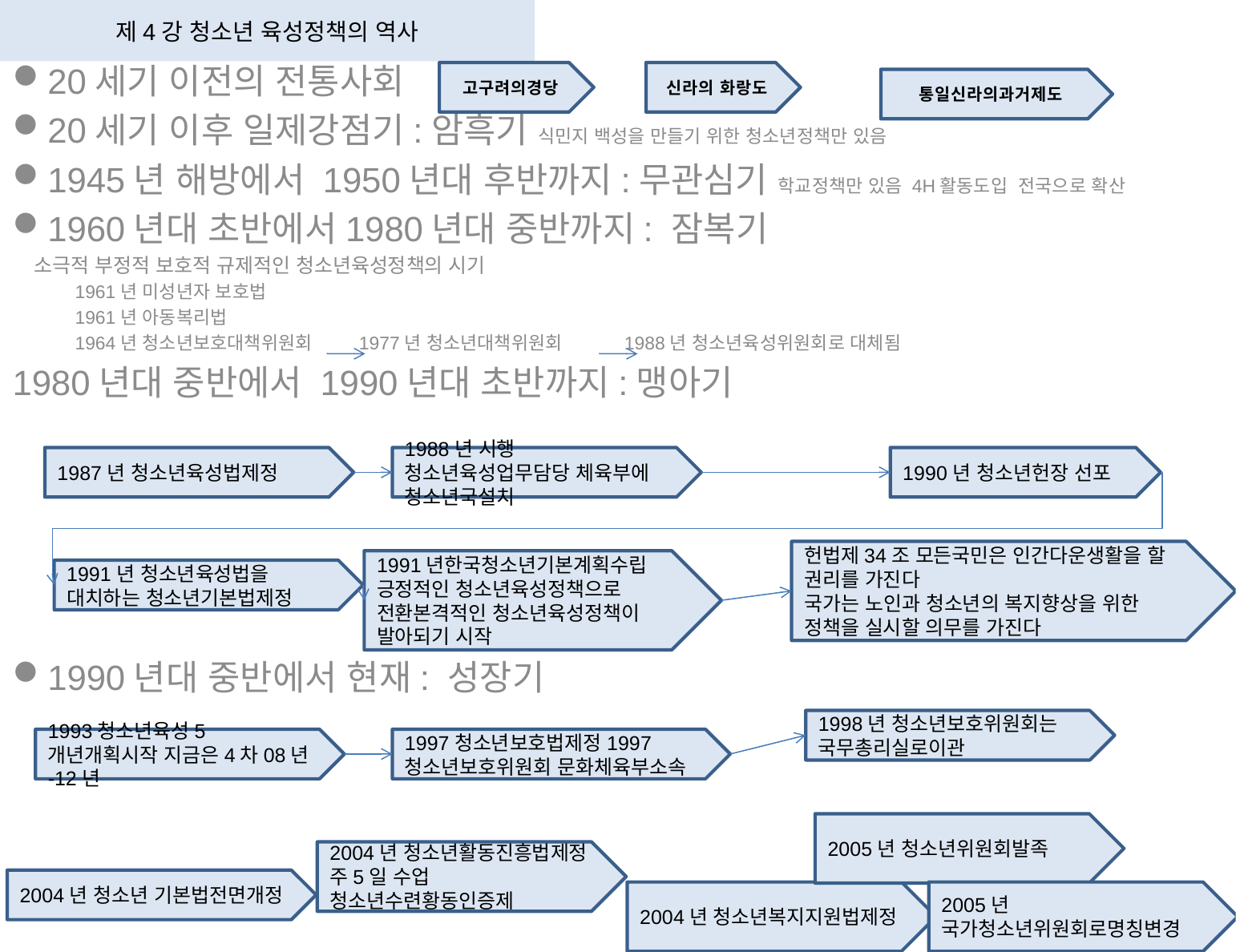

# 제4강 청소년 육성정책의 역사
20세기 이전의 전통사회
20세기 이후 일제강점기:암흑기 식민지 백성을 만들기 위한 청소년정책만 있음
1945년 해방에서 1950년대 후반까지:무관심기 학교정책만 있음 4H활동도입  전국으로 확산
1960년대 초반에서1980년대 중반까지: 잠복기
   소극적 부정적 보호적 규제적인 청소년육성정책의 시기
1961년 미성년자 보호법
1961년 아동복리법
1964년 청소년보호대책위원회        1977년 청소년대책위원회           1988년 청소년육성위원회로 대체됨
1980년대 중반에서 1990년대 초반까지:맹아기

1990년대 중반에서 현재: 성장기

고구려의경당
신라의 화랑도
통일신라의과거제도
1987년 청소년육성법제정
1988년 시행 청소년육성업무담당 체육부에 청소년국설치
1990년 청소년헌장 선포
헌법제34조 모든국민은 인간다운생활을 할 권리를 가진다
국가는 노인과 청소년의 복지향상을 위한 정책을 실시할 의무를 가진다
1991년한국청소년기본계획수립 긍정적인 청소년육성정책으로 전환본격적인 청소년육성정책이 발아되기 시작
1991년 청소년육성법을 대치하는 청소년기본법제정
1998년 청소년보호위원회는 국무총리실로이관
1993청소년육성5개년개획시작 지금은4차08년-12년
1997청소년보호법제정1997 청소년보호위원회 문화체육부소속
2005년 청소년위원회발족
2004년 청소년활동진흥법제정 주5일 수업 청소년수련황동인증제
2004년 청소년 기본법전면개정
2004년 청소년복지지원법제정
2005년 국가청소년위원회로명칭변경